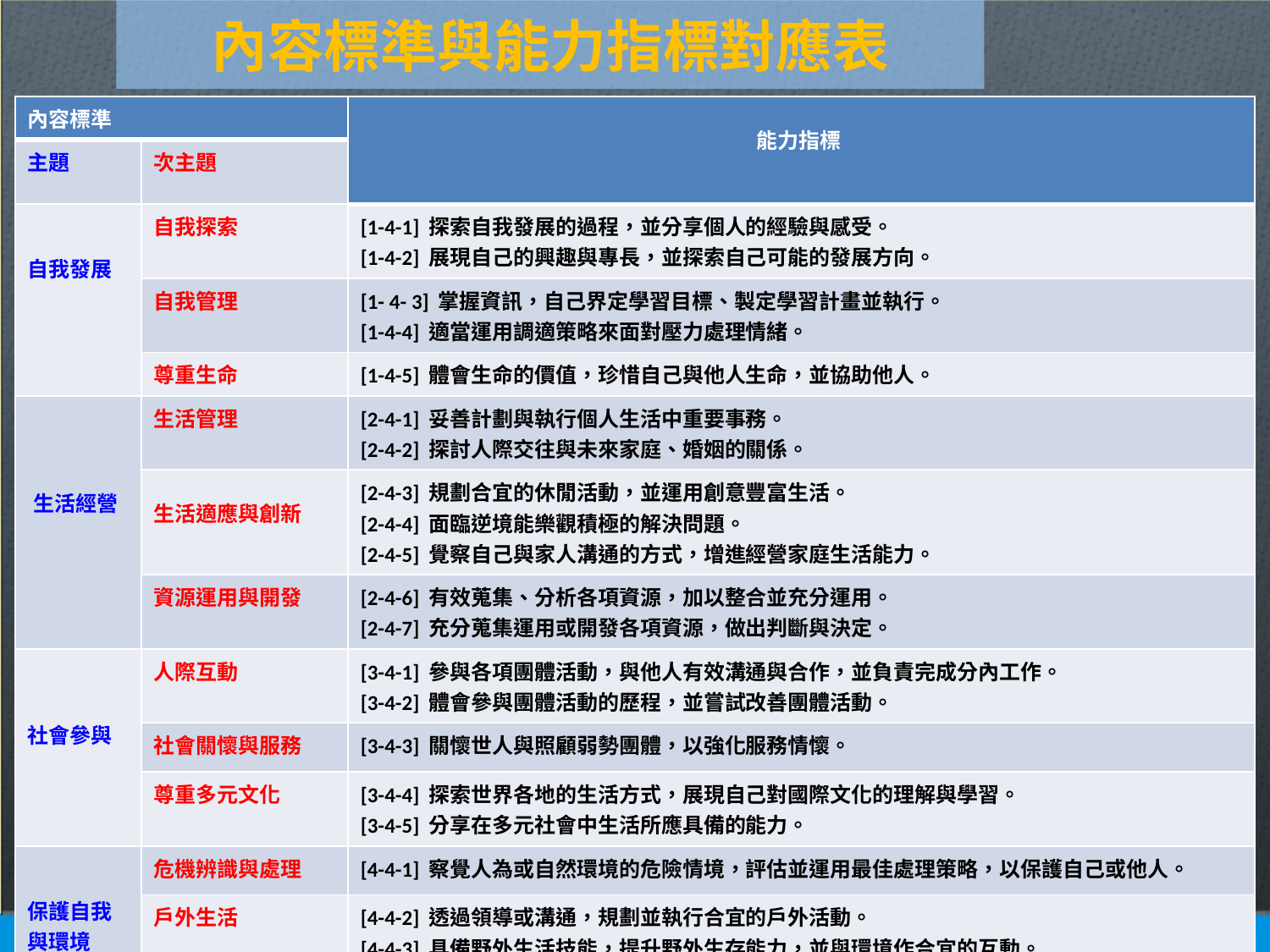

# 內容標準與能力指標對應表
| 內容標準 |  | 能力指標 |
| --- | --- | --- |
| 主題 | 次主題 |  |
| 自我發展 | 自我探索 | [1-4-1] 探索自我發展的過程，並分享個人的經驗與感受。 [1-4-2] 展現自己的興趣與專長，並探索自己可能的發展方向。 |
|  | 自我管理 | [1- 4- 3] 掌握資訊，自己界定學習目標、製定學習計畫並執行。 [1-4-4] 適當運用調適策略來面對壓力處理情緒。 |
|  | 尊重生命 | [1-4-5] 體會生命的價值，珍惜自己與他人生命，並協助他人。 |
| 生活經營 | 生活管理 | [2-4-1] 妥善計劃與執行個人生活中重要事務。 [2-4-2] 探討人際交往與未來家庭、婚姻的關係。 |
|  | 生活適應與創新 | [2-4-3] 規劃合宜的休閒活動，並運用創意豐富生活。 [2-4-4] 面臨逆境能樂觀積極的解決問題。 [2-4-5] 覺察自己與家人溝通的方式，增進經營家庭生活能力。 |
|  | 資源運用與開發 | [2-4-6] 有效蒐集、分析各項資源，加以整合並充分運用。 [2-4-7] 充分蒐集運用或開發各項資源，做出判斷與決定。 |
| 社會參與 | 人際互動 | [3-4-1] 參與各項團體活動，與他人有效溝通與合作，並負責完成分內工作。 [3-4-2] 體會參與團體活動的歷程，並嘗試改善團體活動。 |
|  | 社會關懷與服務 | [3-4-3] 關懷世人與照顧弱勢團體，以強化服務情懷。 |
|  | 尊重多元文化 | [3-4-4] 探索世界各地的生活方式，展現自己對國際文化的理解與學習。 [3-4-5] 分享在多元社會中生活所應具備的能力。 |
| 保護自我與環境 | 危機辨識與處理 | [4-4-1] 察覺人為或自然環境的危險情境，評估並運用最佳處理策略，以保護自己或他人。 |
|  | 戶外生活 | [4-4-2] 透過領導或溝通，規劃並執行合宜的戶外活動。 [4-4-3] 具備野外生活技能，提升野外生存能力，並與環境作合宜的互動。 |
|  | 環境保護 | [4-4-4] 分析各種社會現象與個人行為之關係，擬定並執行保護與改善環境之策略及行動。 [4-4-5] 參與保護或改善環境的行動，分享推動環境永續發展的感受。 |